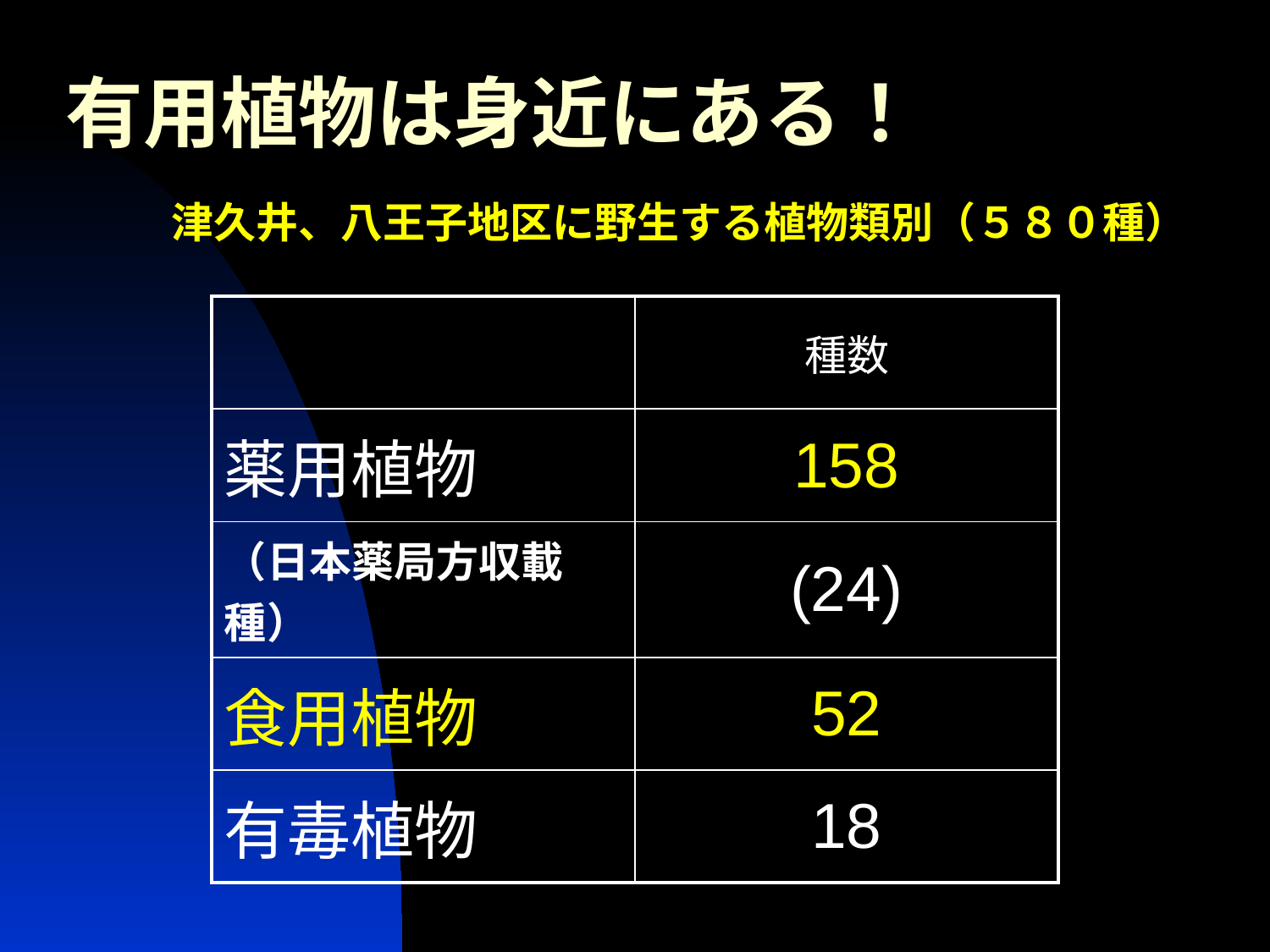

# 有用植物は身近にある！
津久井、八王子地区に野生する植物類別（５８０種）
|  | 種数 |
| --- | --- |
| 薬用植物 | 158 |
| （日本薬局方収載種） | (24) |
| 食用植物 | 52 |
| 有毒植物 | 18 |